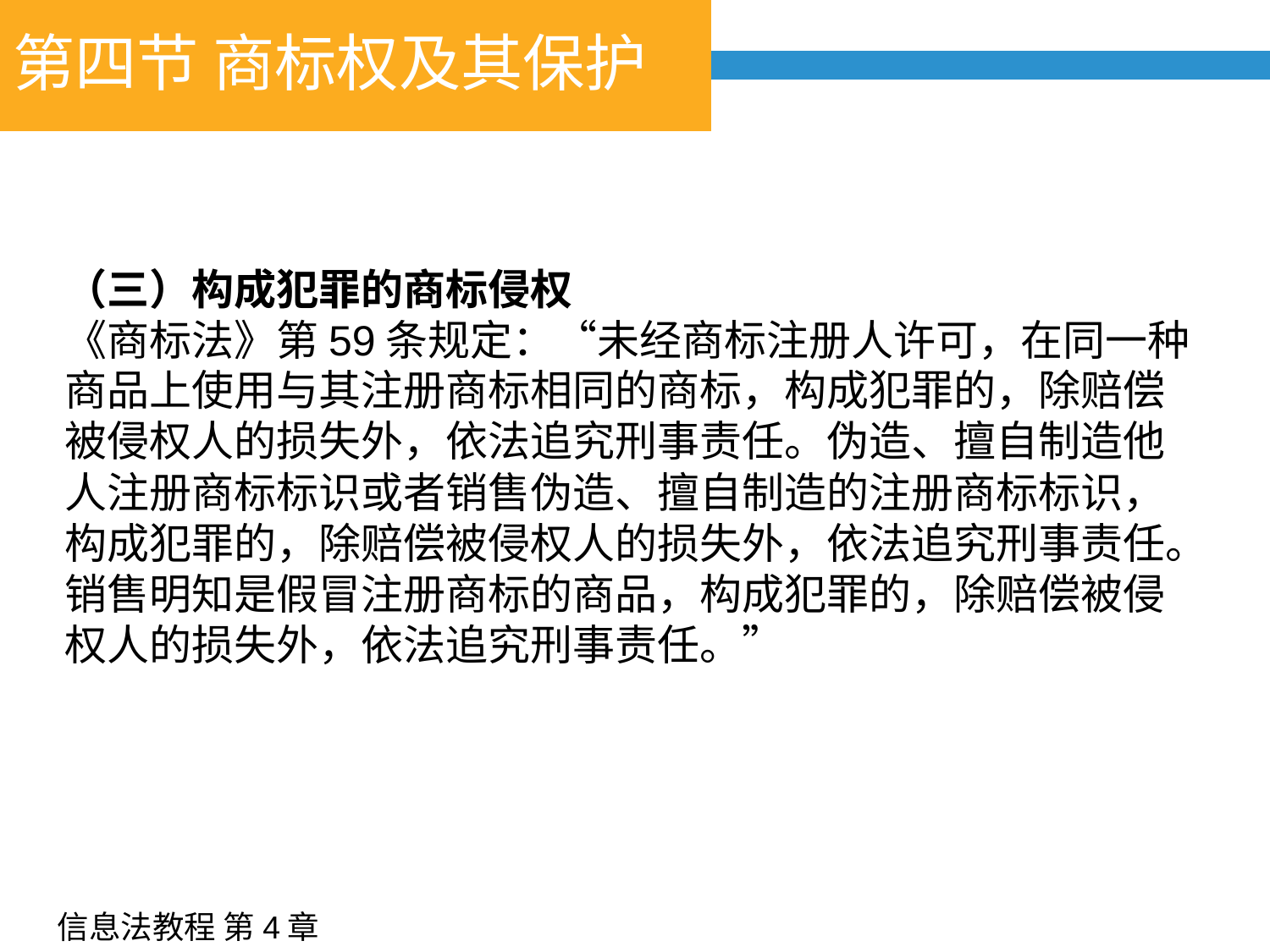

# 第四节 商标权及其保护
（三）构成犯罪的商标侵权
《商标法》第59条规定：“未经商标注册人许可，在同一种商品上使用与其注册商标相同的商标，构成犯罪的，除赔偿被侵权人的损失外，依法追究刑事责任。伪造、擅自制造他人注册商标标识或者销售伪造、擅自制造的注册商标标识，构成犯罪的，除赔偿被侵权人的损失外，依法追究刑事责任。销售明知是假冒注册商标的商品，构成犯罪的，除赔偿被侵权人的损失外，依法追究刑事责任。”

信息法教程 第4章